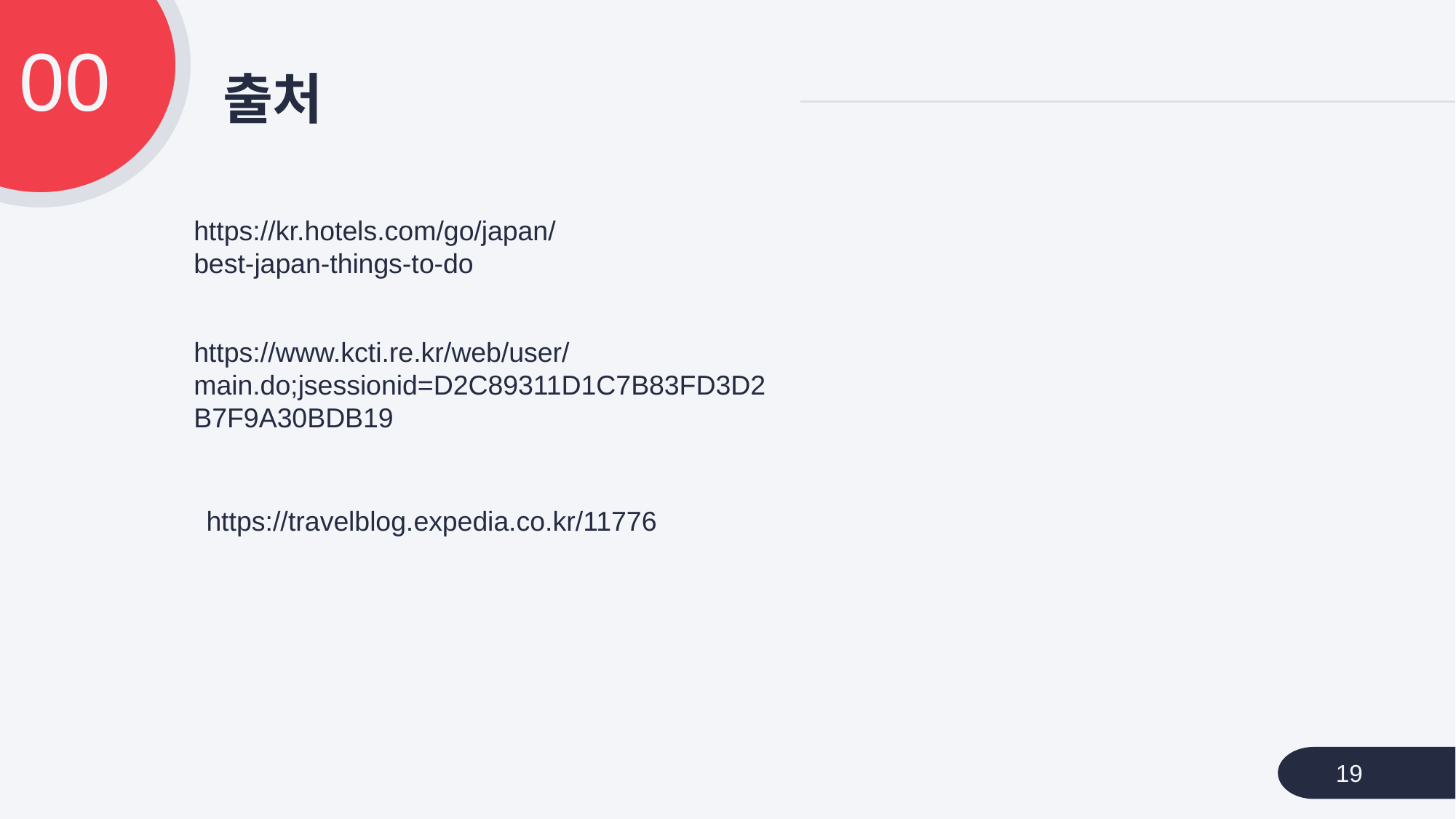

00
# 출처
https://kr.hotels.com/go/japan/best-japan-things-to-do
https://www.kcti.re.kr/web/user/main.do;jsessionid=D2C89311D1C7B83FD3D2B7F9A30BDB19
https://travelblog.expedia.co.kr/11776
19